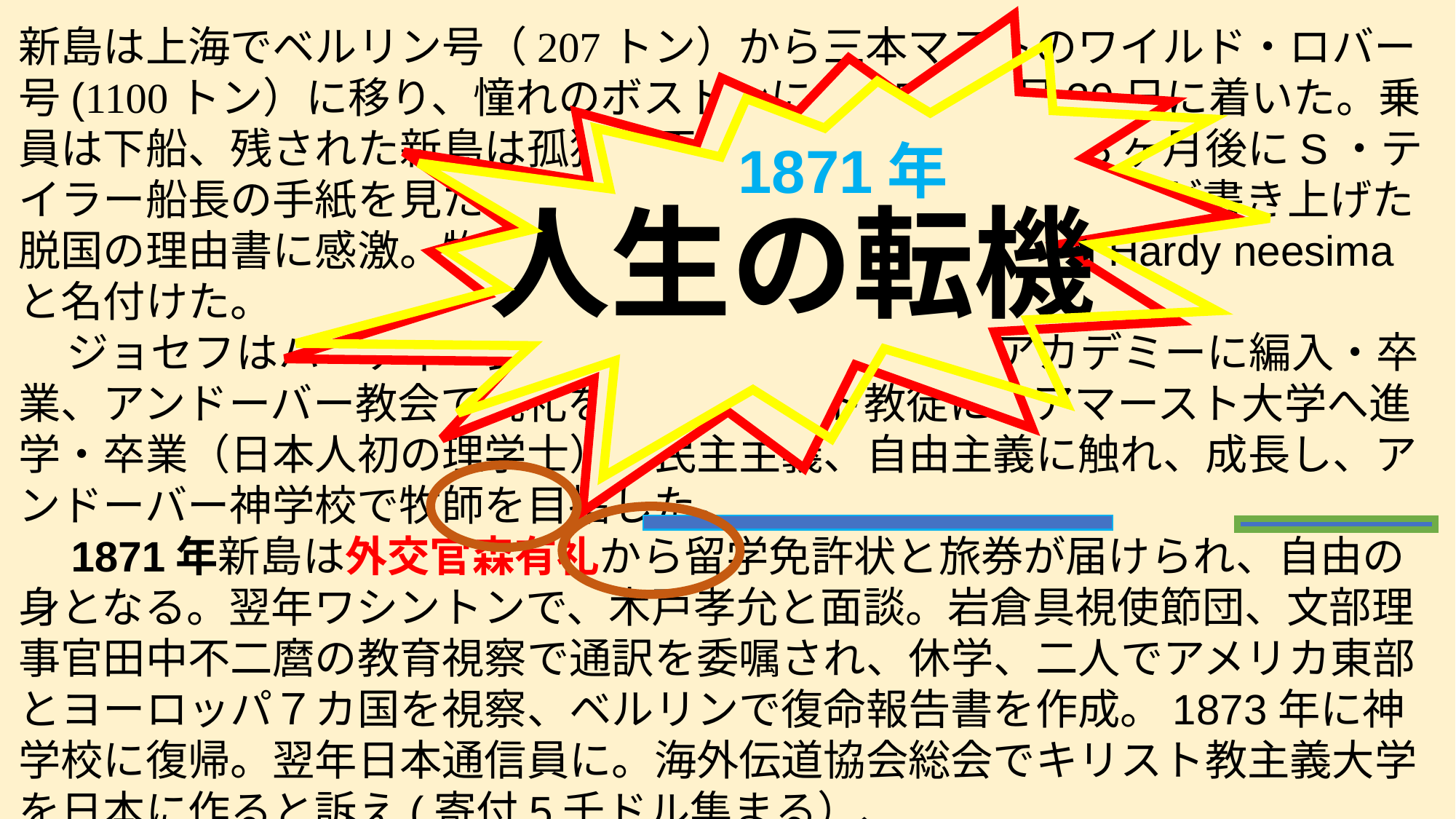

新島は上海でベルリン号（207トン）から三本マストのワイルド・ロバー号(1100トン）に移り、憧れのボストンに1865年7月20日に着いた。乗員は下船、残された新島は孤独と不安の中で過ごした。３ヶ月後にS・テイラー船長の手紙を見たと船主ハーディー夫妻が現れ、新島が書き上げた脱国の理由書に感激。物心両面で支えると決心。Joseph Hardy neesimaと名付けた。
    ジョセフはハーディー氏の援助でフィリップス・アカデミーに編入・卒業、アンドーバー教会で洗礼を受けキリスト教徒に、アマースト大学へ進学・卒業（日本人初の理学士）、民主主義、自由主義に触れ、成長し、アンドーバー神学校で牧師を目指した。
　1871年新島は外交官森有礼から留学免許状と旅券が届けられ、自由の身となる。翌年ワシントンで、木戸孝允と面談。岩倉具視使節団、文部理事官田中不二麿の教育視察で通訳を委嘱され、休学、二人でアメリカ東部とヨーロッパ７カ国を視察、ベルリンで復命報告書を作成。1873年に神学校に復帰。翌年日本通信員に。海外伝道協会総会でキリスト教主義大学を日本に作ると訴え(寄付5千ドル集まる）、

1871年
人生の転機